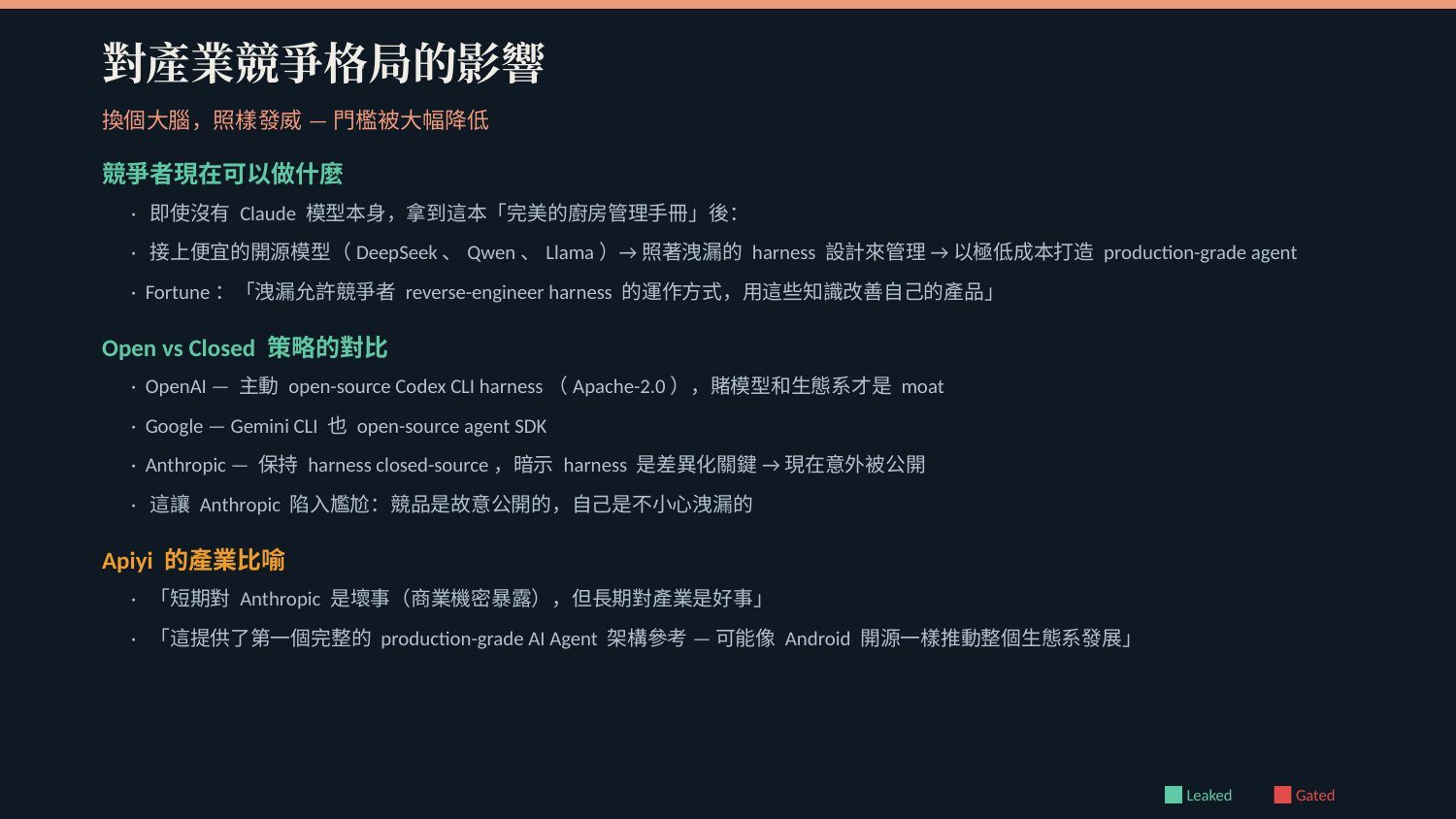

對產業競爭格局的影響
換個大腦，照樣發威 — 門檻被大幅降低
競爭者現在可以做什麼
·  即使沒有 Claude 模型本身，拿到這本「完美的廚房管理手冊」後：
·  接上便宜的開源模型（DeepSeek、Qwen、Llama）→ 照著洩漏的 harness 設計來管理 → 以極低成本打造 production-grade agent
·  Fortune：「洩漏允許競爭者 reverse-engineer harness 的運作方式，用這些知識改善自己的產品」
Open vs Closed 策略的對比
·  OpenAI — 主動 open-source Codex CLI harness（Apache-2.0），賭模型和生態系才是 moat
·  Google — Gemini CLI 也 open-source agent SDK
·  Anthropic — 保持 harness closed-source，暗示 harness 是差異化關鍵 → 現在意外被公開
·  這讓 Anthropic 陷入尷尬：競品是故意公開的，自己是不小心洩漏的
Apiyi 的產業比喻
·  「短期對 Anthropic 是壞事（商業機密暴露），但長期對產業是好事」
·  「這提供了第一個完整的 production-grade AI Agent 架構參考 — 可能像 Android 開源一樣推動整個生態系發展」
Leaked
Gated